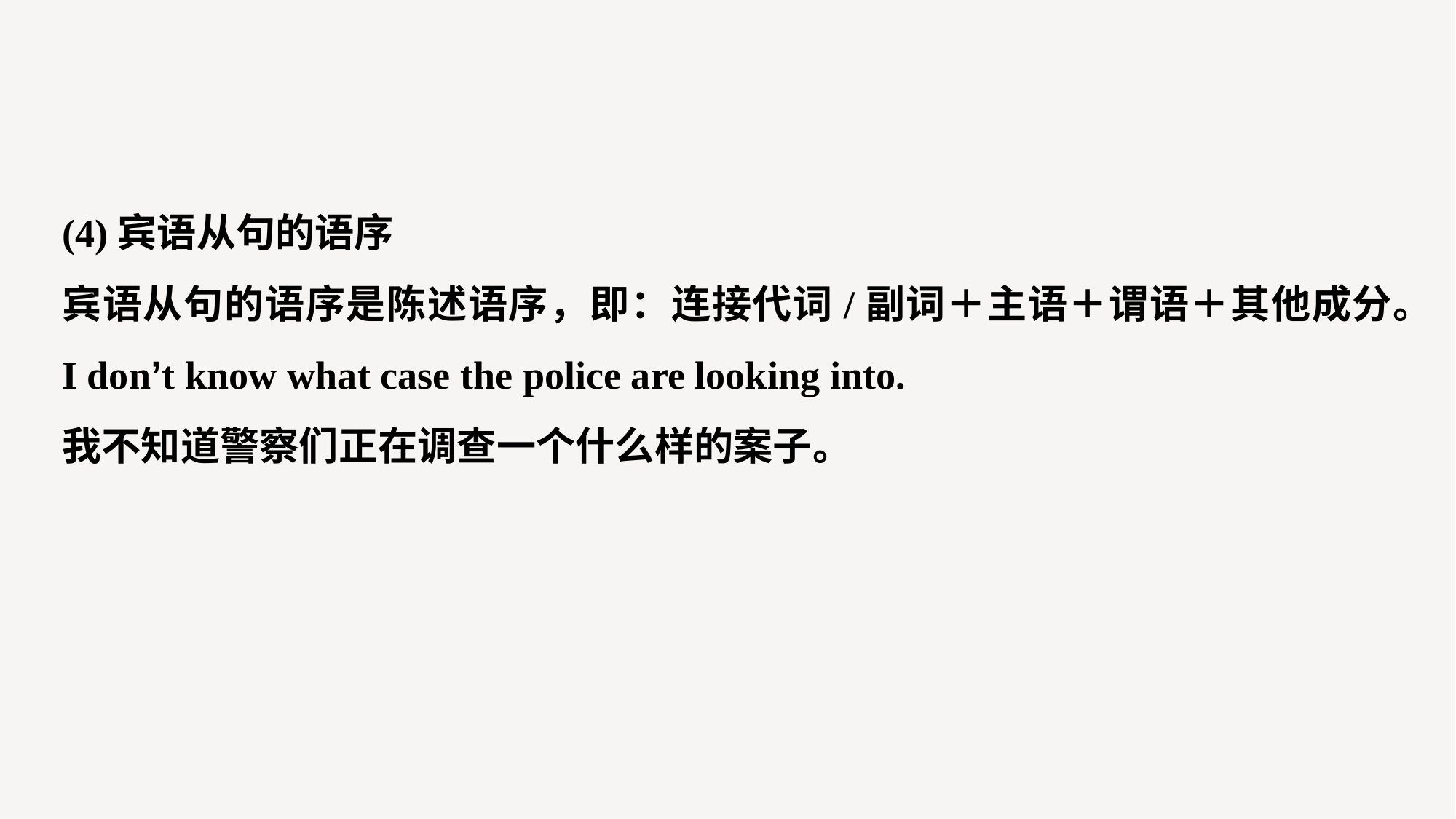

(4)宾语从句的语序
宾语从句的语序是陈述语序，即：连接代词/副词＋主语＋谓语＋其他成分。
I don’t know what case the police are looking into.
我不知道警察们正在调查一个什么样的案子。